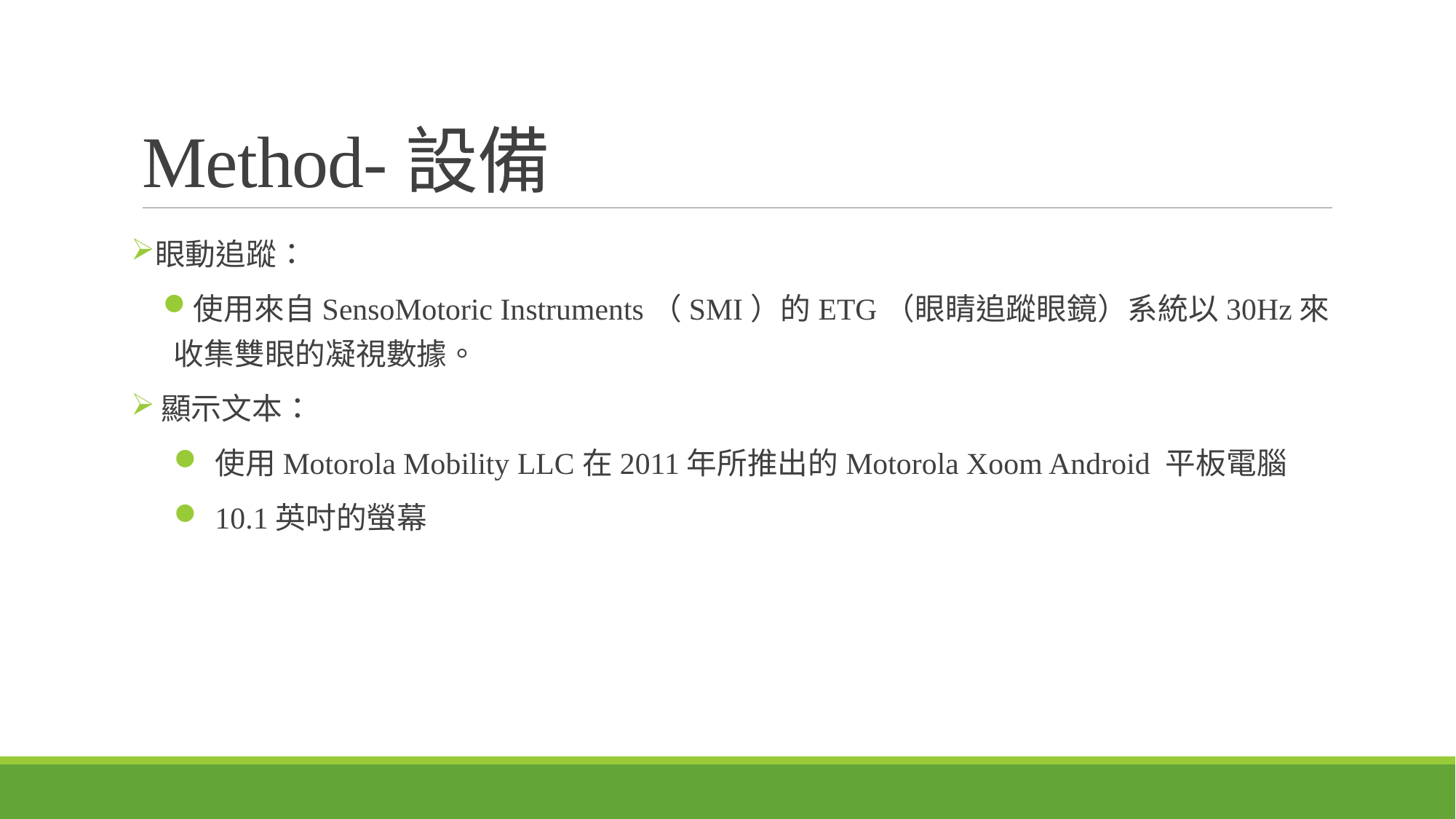

# Method-設備
眼動追蹤：
使用來自SensoMotoric Instruments（SMI）的ETG（眼睛追蹤眼鏡）系統以30Hz來收集雙眼的凝視數據。
顯示文本：
使用Motorola Mobility LLC在2011年所推出的Motorola Xoom Android 平板電腦
10.1英吋的螢幕